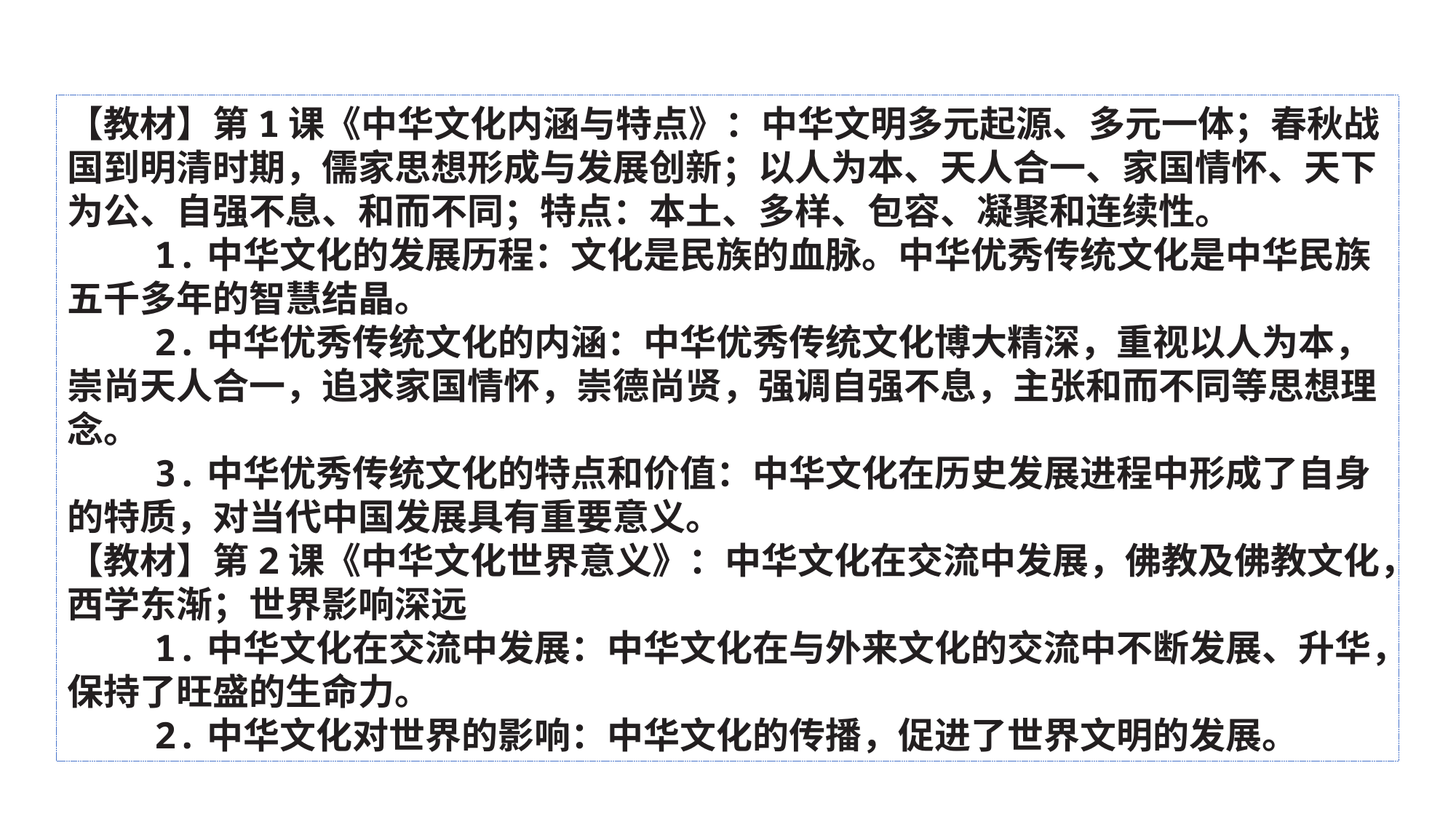

【教材】第1课《中华文化内涵与特点》：中华文明多元起源、多元一体；春秋战国到明清时期，儒家思想形成与发展创新；以人为本、天人合一、家国情怀、天下为公、自强不息、和而不同；特点：本土、多样、包容、凝聚和连续性。
    1.中华文化的发展历程：文化是民族的血脉。中华优秀传统文化是中华民族五千多年的智慧结晶。
    2.中华优秀传统文化的内涵：中华优秀传统文化博大精深，重视以人为本，崇尚天人合一，追求家国情怀，崇德尚贤，强调自强不息，主张和而不同等思想理念。
    3.中华优秀传统文化的特点和价值：中华文化在历史发展进程中形成了自身的特质，对当代中国发展具有重要意义。
【教材】第2课《中华文化世界意义》：中华文化在交流中发展，佛教及佛教文化，西学东渐；世界影响深远
    1.中华文化在交流中发展：中华文化在与外来文化的交流中不断发展、升华，保持了旺盛的生命力。
    2.中华文化对世界的影响：中华文化的传播，促进了世界文明的发展。